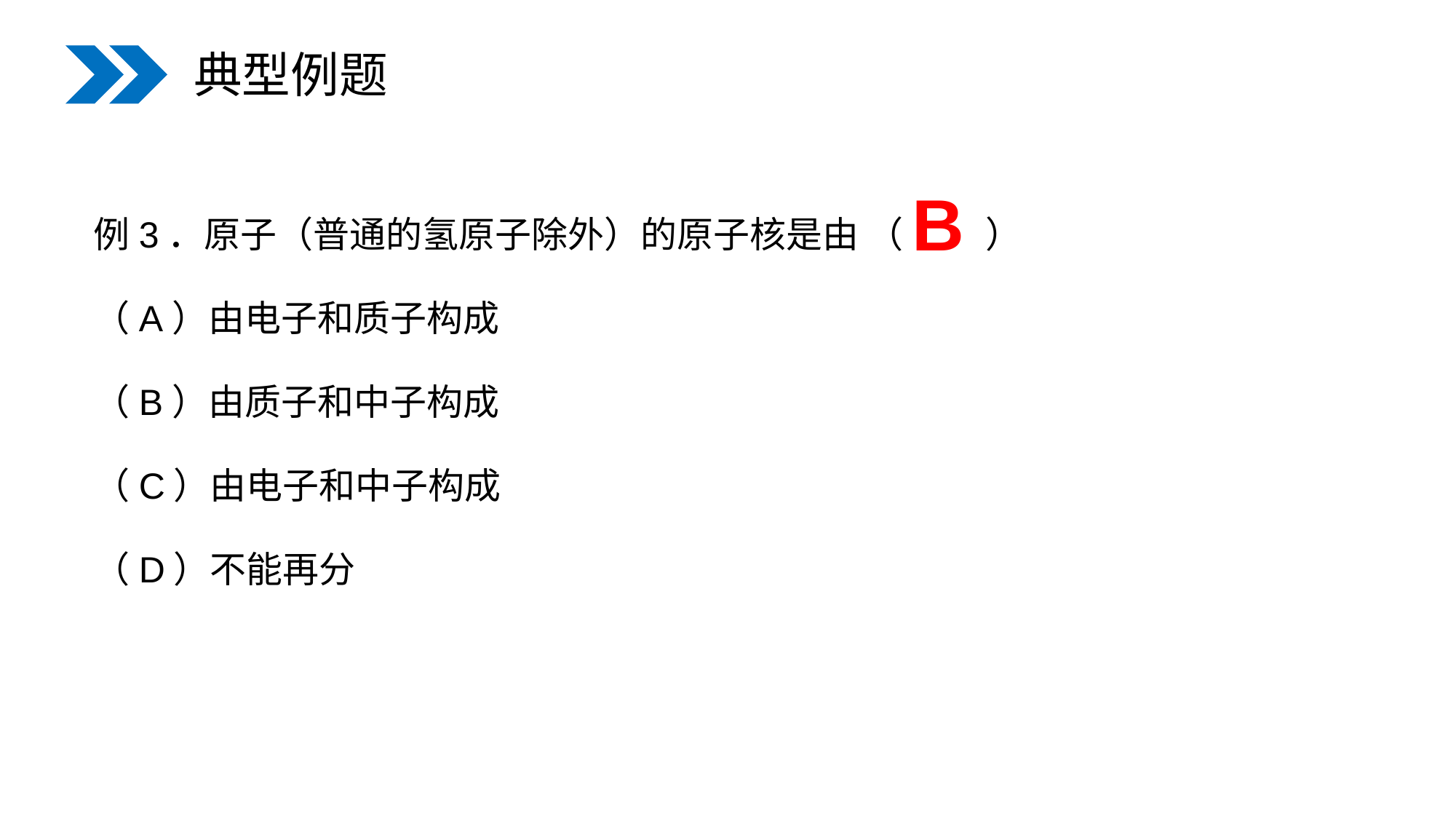

典型例题
B
例3．原子（普通的氢原子除外）的原子核是由 （          ）
（A）由电子和质子构成
（B）由质子和中子构成
（C）由电子和中子构成
（D）不能再分